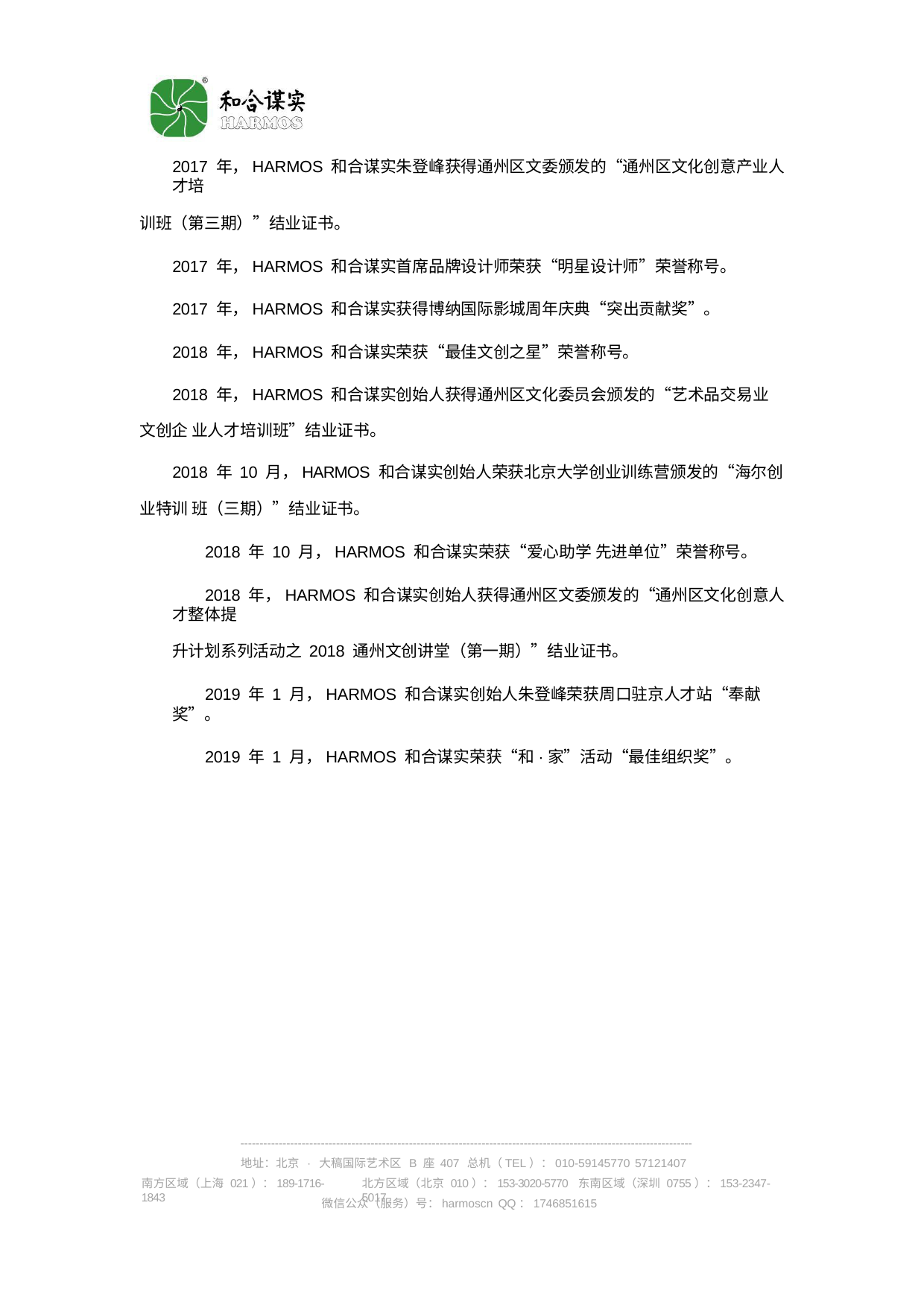

2017 年，HARMOS 和合谋实朱登峰获得通州区文委颁发的“通州区文化创意产业人才培

训班（第三期）”结业证书。

2017 年，HARMOS 和合谋实首席品牌设计师荣获“明星设计师”荣誉称号。

2017 年，HARMOS 和合谋实获得博纳国际影城周年庆典“突出贡献奖”。

2018 年，HARMOS 和合谋实荣获“最佳文创之星”荣誉称号。
2018 年，HARMOS 和合谋实创始人获得通州区文化委员会颁发的“艺术品交易业文创企 业人才培训班”结业证书。
2018 年 10 月，HARMOS 和合谋实创始人荣获北京大学创业训练营颁发的“海尔创业特训 班（三期）”结业证书。

2018 年 10 月，HARMOS 和合谋实荣获“爱心助学 先进单位”荣誉称号。

2018 年，HARMOS 和合谋实创始人获得通州区文委颁发的“通州区文化创意人才整体提

升计划系列活动之 2018 通州文创讲堂（第一期）”结业证书。

2019 年 1 月，HARMOS 和合谋实创始人朱登峰荣获周口驻京人才站“奉献奖”。

2019 年 1 月，HARMOS 和合谋实荣获“和·家”活动“最佳组织奖”。
----------------------------------------------------------------------------------------------------------------------
地址：北京 · 大稿国际艺术区 B 座 407 总机（TEL）：010-59145770 57121407
南方区域（上海 021）：189-1716-1843
北方区域（北京 010）：153-3020-5770	东南区域（深圳 0755）：153-2347-5017
微信公众（服务）号：harmoscn QQ：1746851615